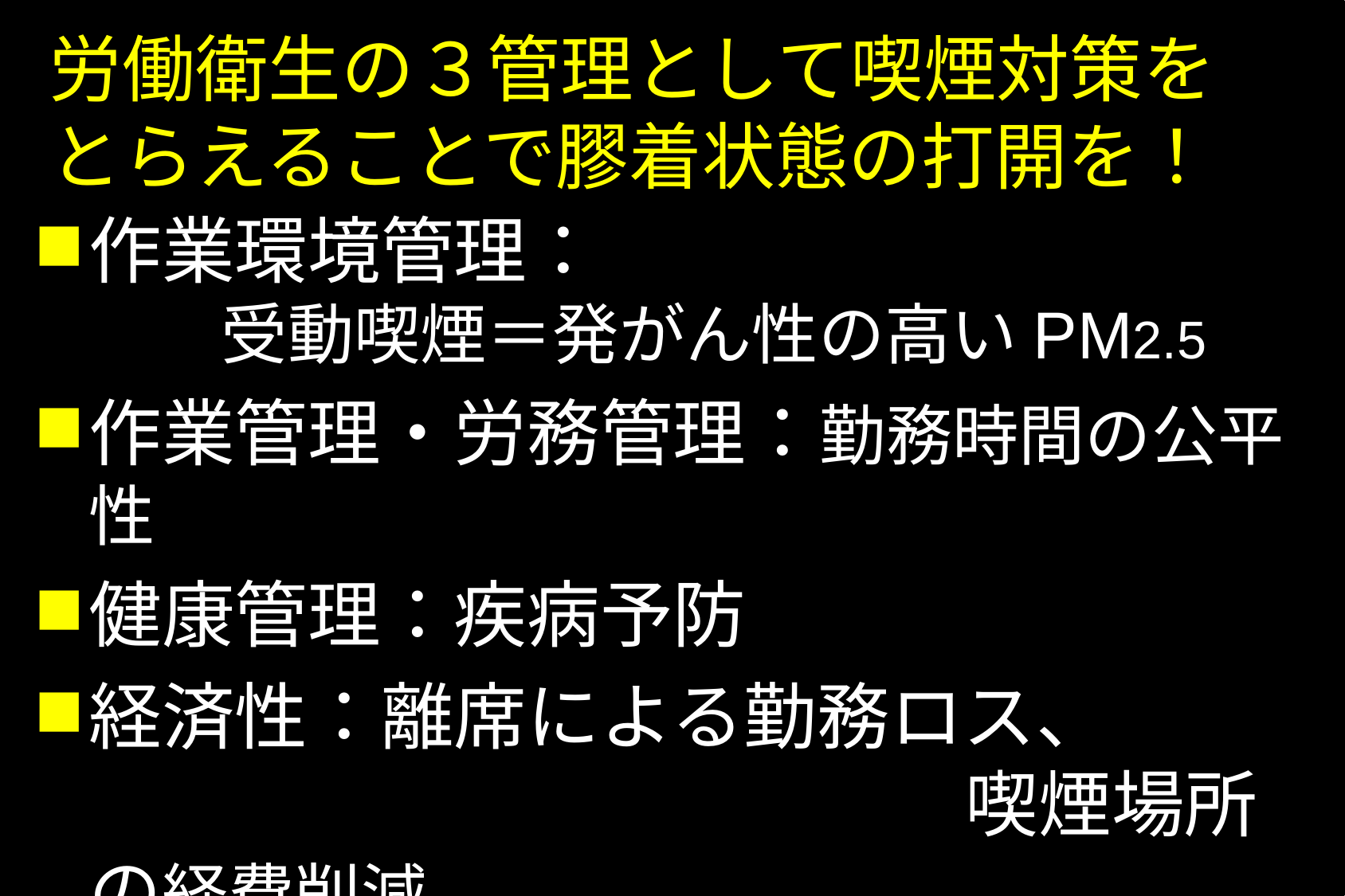

# 労働衛生の３管理として喫煙対策を とらえることで膠着状態の打開を！
作業環境管理：
　　受動喫煙＝発がん性の高いPM2.5
作業管理・労務管理：勤務時間の公平性
健康管理：疾病予防
経済性：離席による勤務ロス、
　　　　　　　　　　　　喫煙場所の経費削減、
　　　　　　　　　　　　　疾病予防⇒健保財政健全化